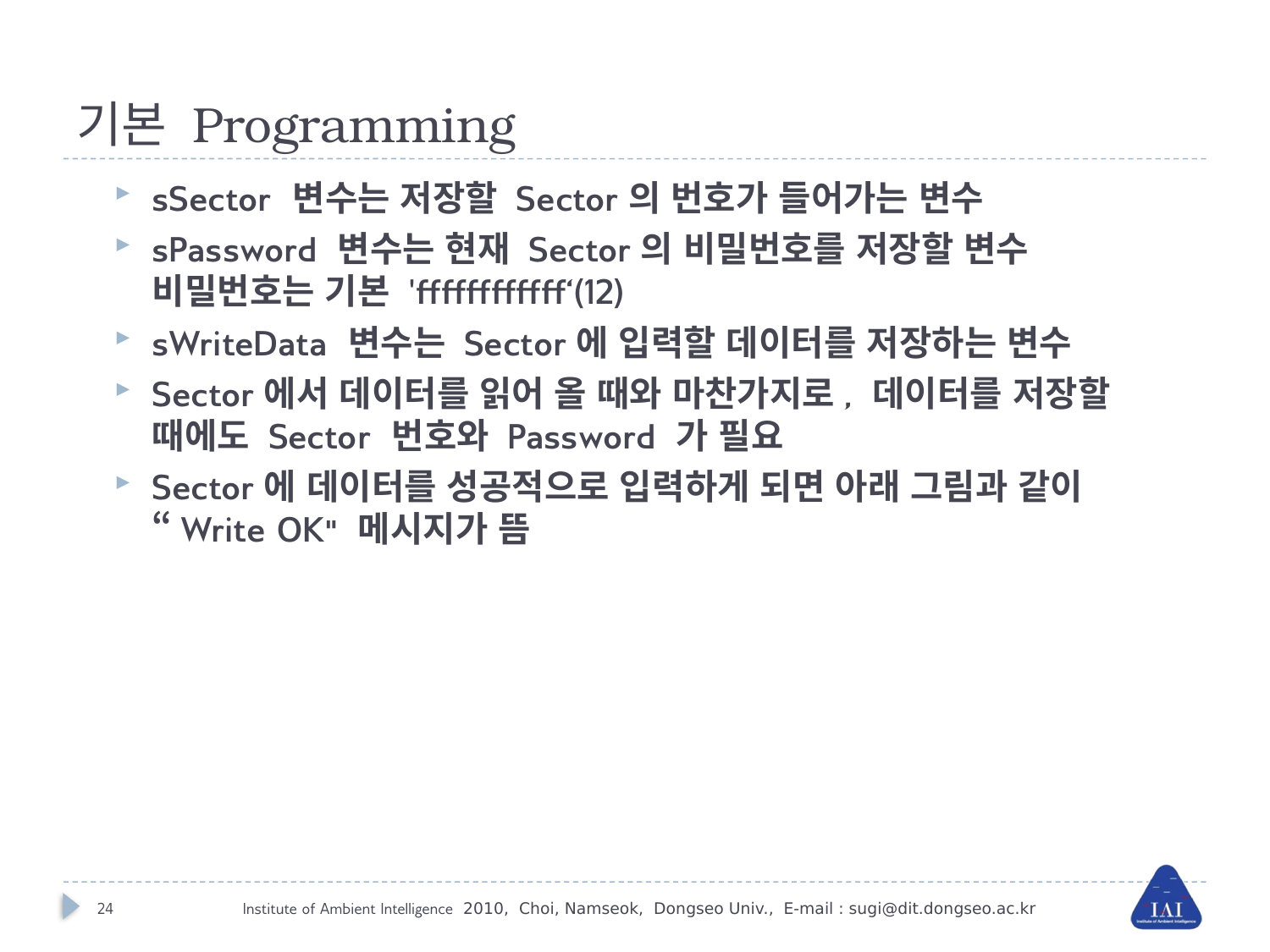

# 기본 Programming
sSector 변수는 저장할 Sector의 번호가 들어가는 변수
sPassword 변수는 현재 Sector의 비밀번호를 저장할 변수
비밀번호는 기본 'ffffffffffff‘(12)
sWriteData 변수는 Sector에 입력할 데이터를 저장하는 변수
Sector에서 데이터를 읽어 올 때와 마찬가지로, 데이터를 저장할 때에도 Sector 번호와 Password 가 필요
Sector에 데이터를 성공적으로 입력하게 되면 아래 그림과 같이 “Write OK" 메시지가 뜸